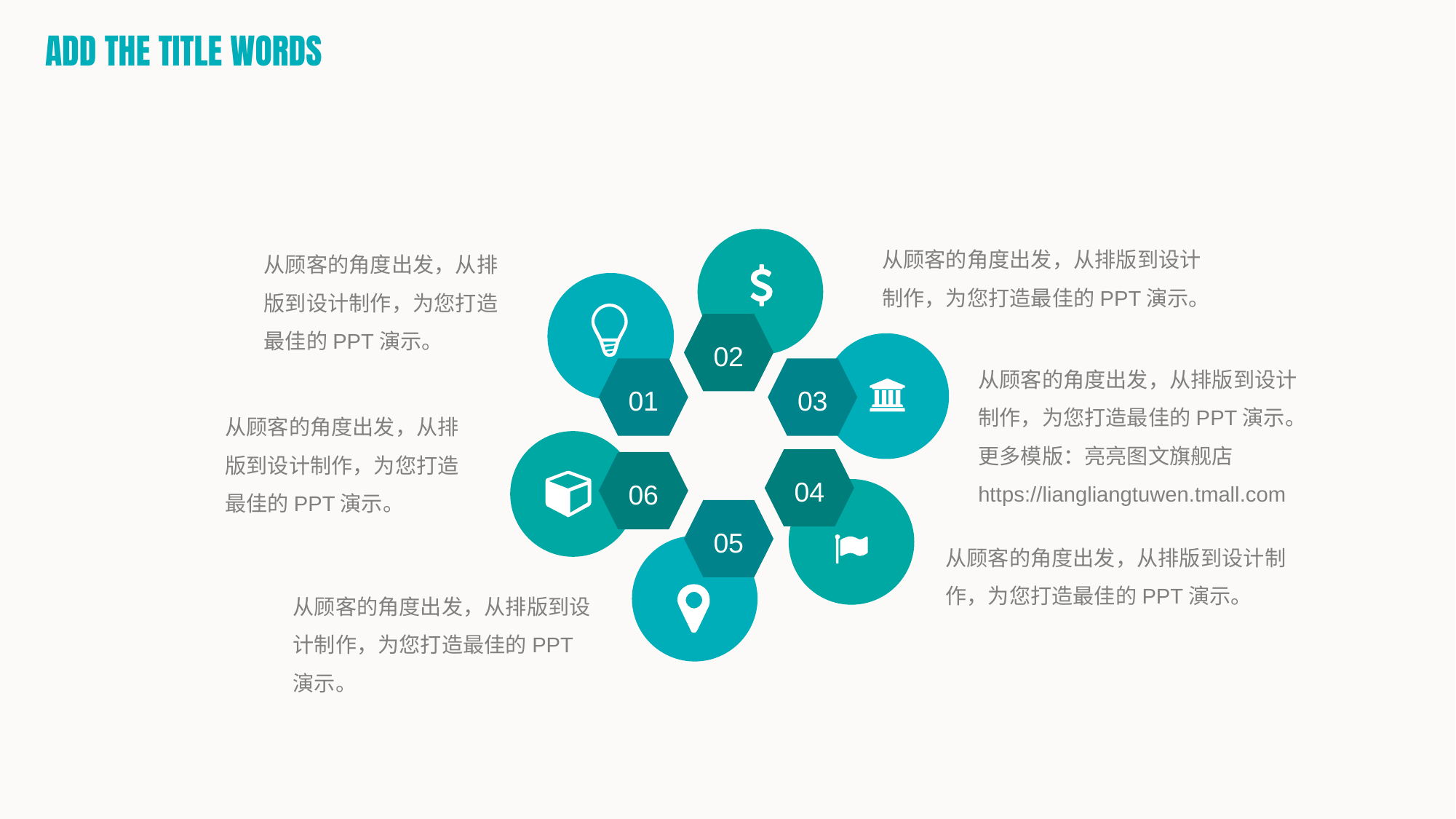

ADD THE TITLE WORDS
从顾客的角度出发，从排版到设计制作，为您打造最佳的PPT演示。

从顾客的角度出发，从排版到设计制作，为您打造最佳的PPT演示。

02

从顾客的角度出发，从排版到设计制作，为您打造最佳的PPT演示。更多模版：亮亮图文旗舰店https://liangliangtuwen.tmall.com
01
03

从顾客的角度出发，从排版到设计制作，为您打造最佳的PPT演示。

04
06

05
从顾客的角度出发，从排版到设计制作，为您打造最佳的PPT演示。

从顾客的角度出发，从排版到设计制作，为您打造最佳的PPT演示。